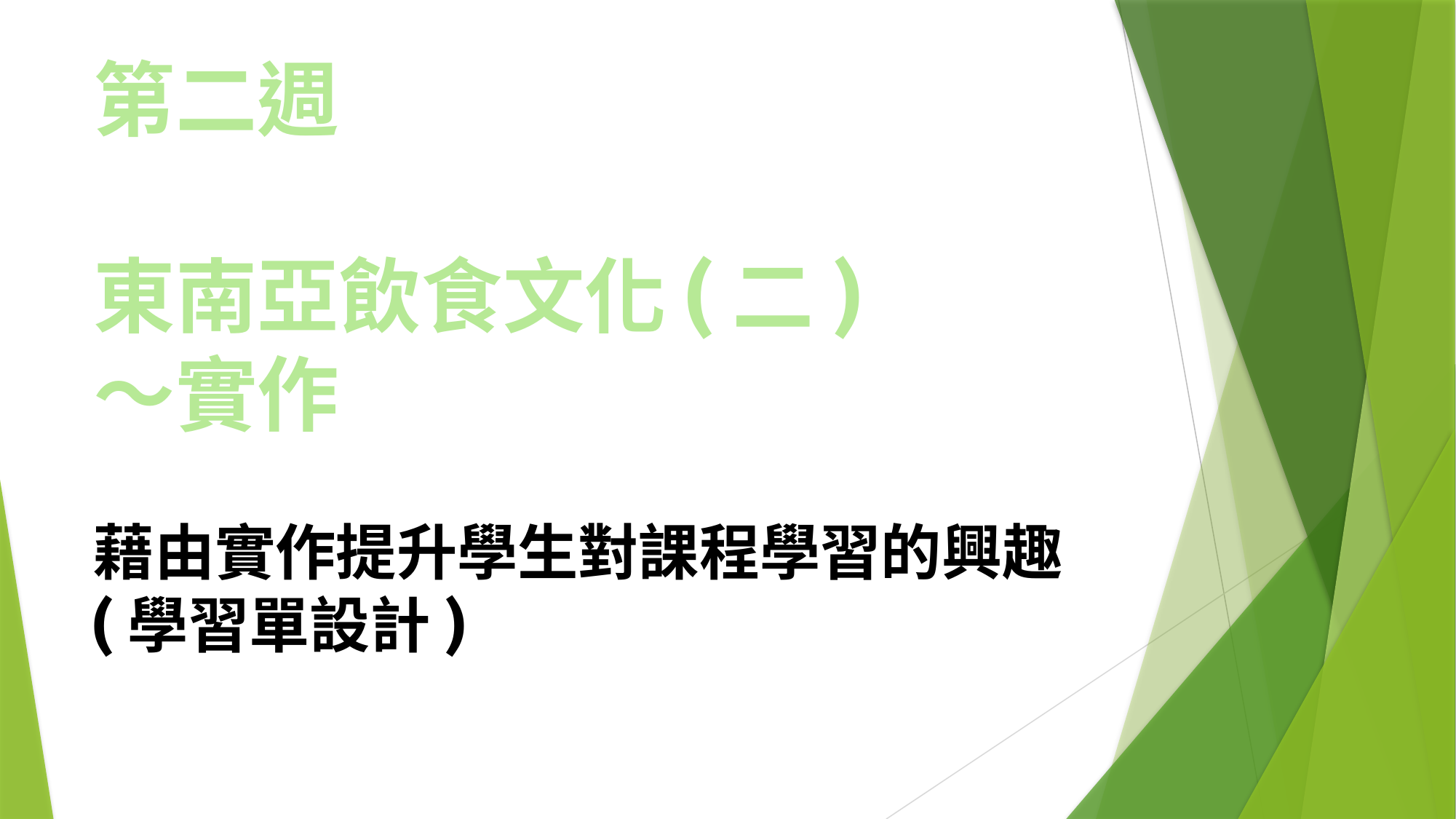

第二週

東南亞飲食文化(二)
～實作

藉由實作提升學生對課程學習的興趣
(學習單設計)